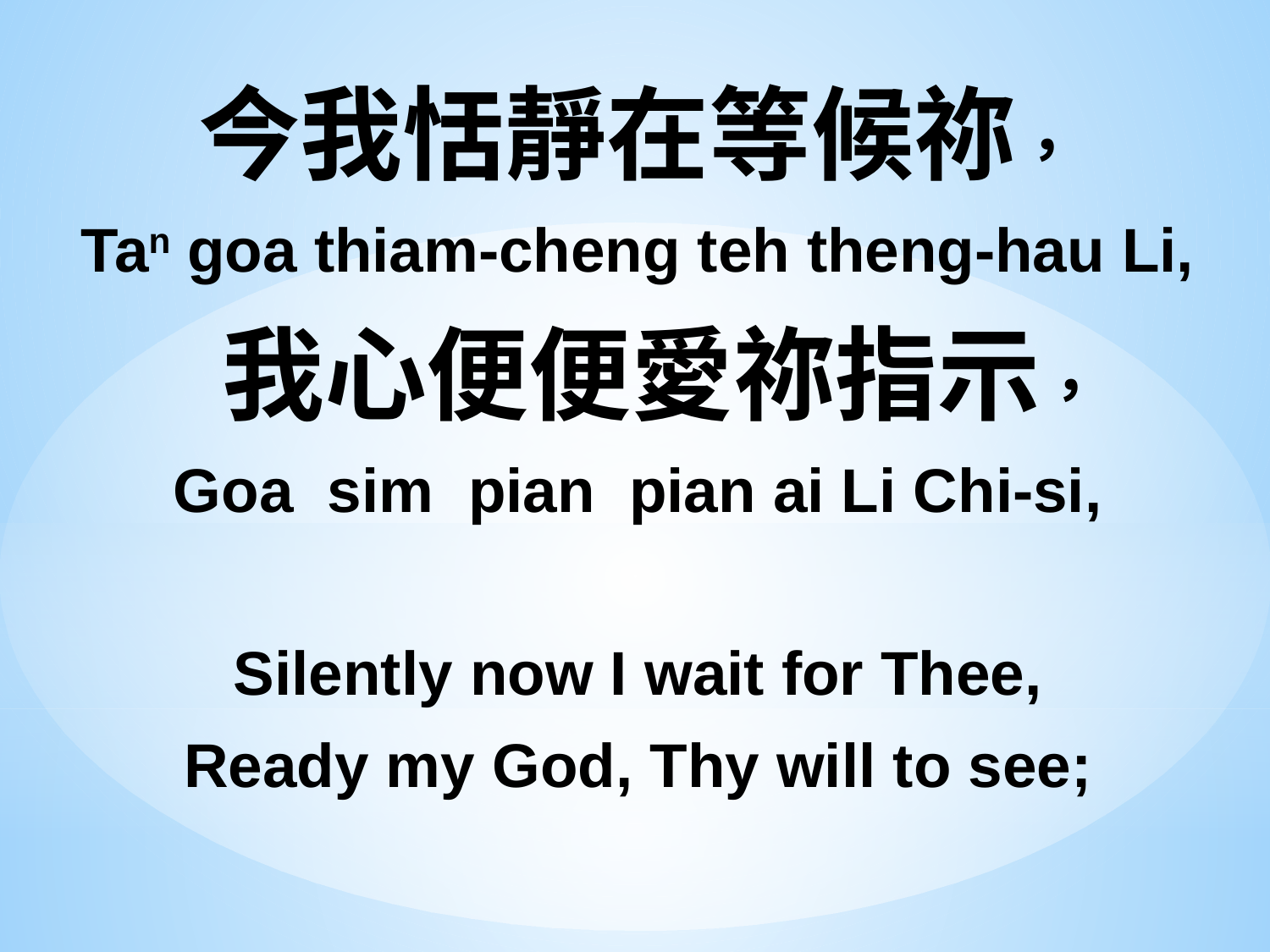

今我恬靜在等候祢，
Tan goa thiam-cheng teh theng-hau Li,
 我心便便愛祢指示，
Goa  sim  pian  pian ai Li Chi-si,

Silently now I wait for Thee,
Ready my God, Thy will to see;